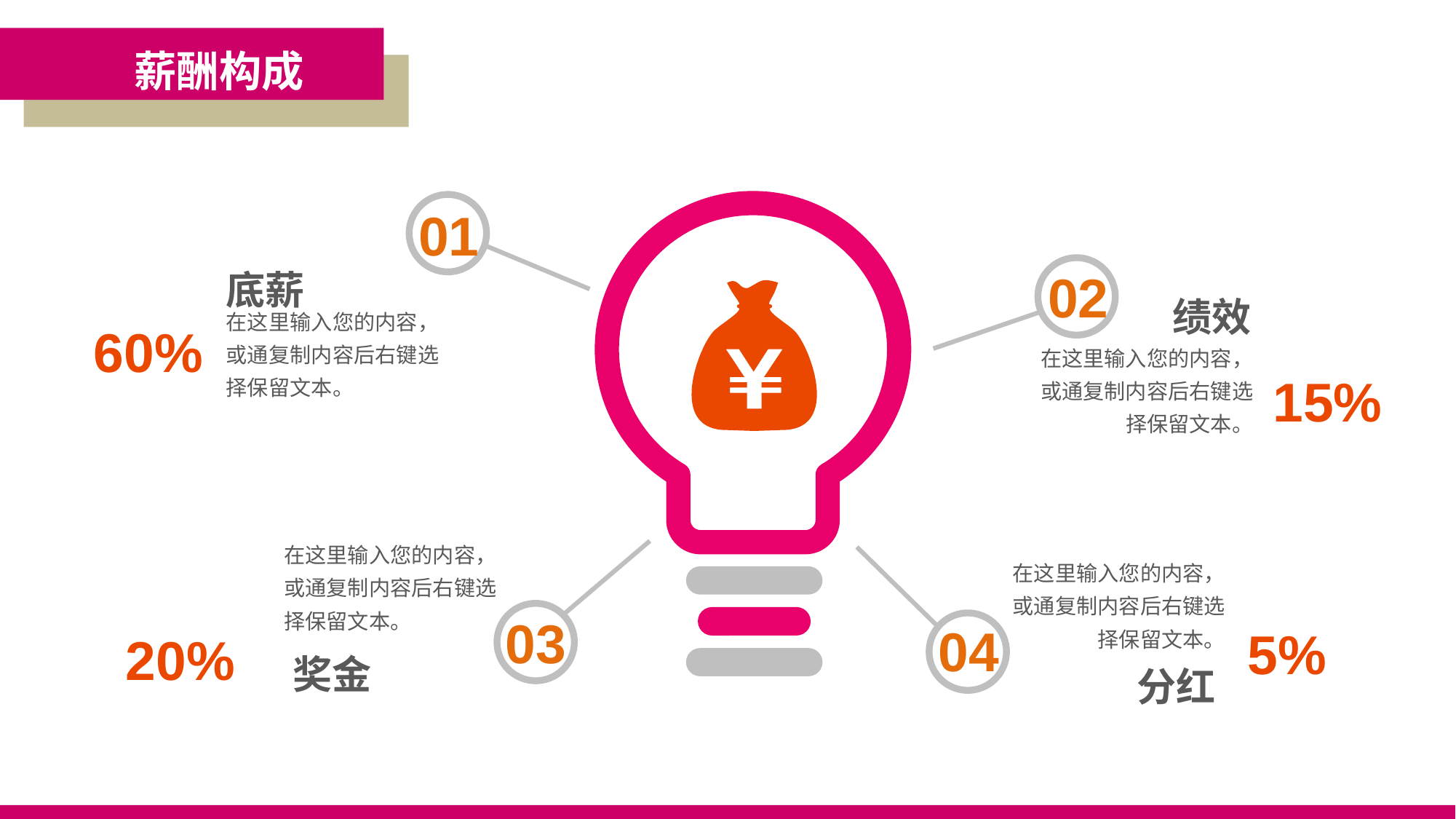

薪酬构成

01

底薪

02
绩效
60%

在这里输入您的内容，或通复制内容后右键选择保留文本。
15%
在这里输入您的内容，或通复制内容后右键选择保留文本。

03
在这里输入您的内容，或通复制内容后右键选择保留文本。
在这里输入您的内容，或通复制内容后右键选择保留文本。

04
5%
20%
奖金
分红